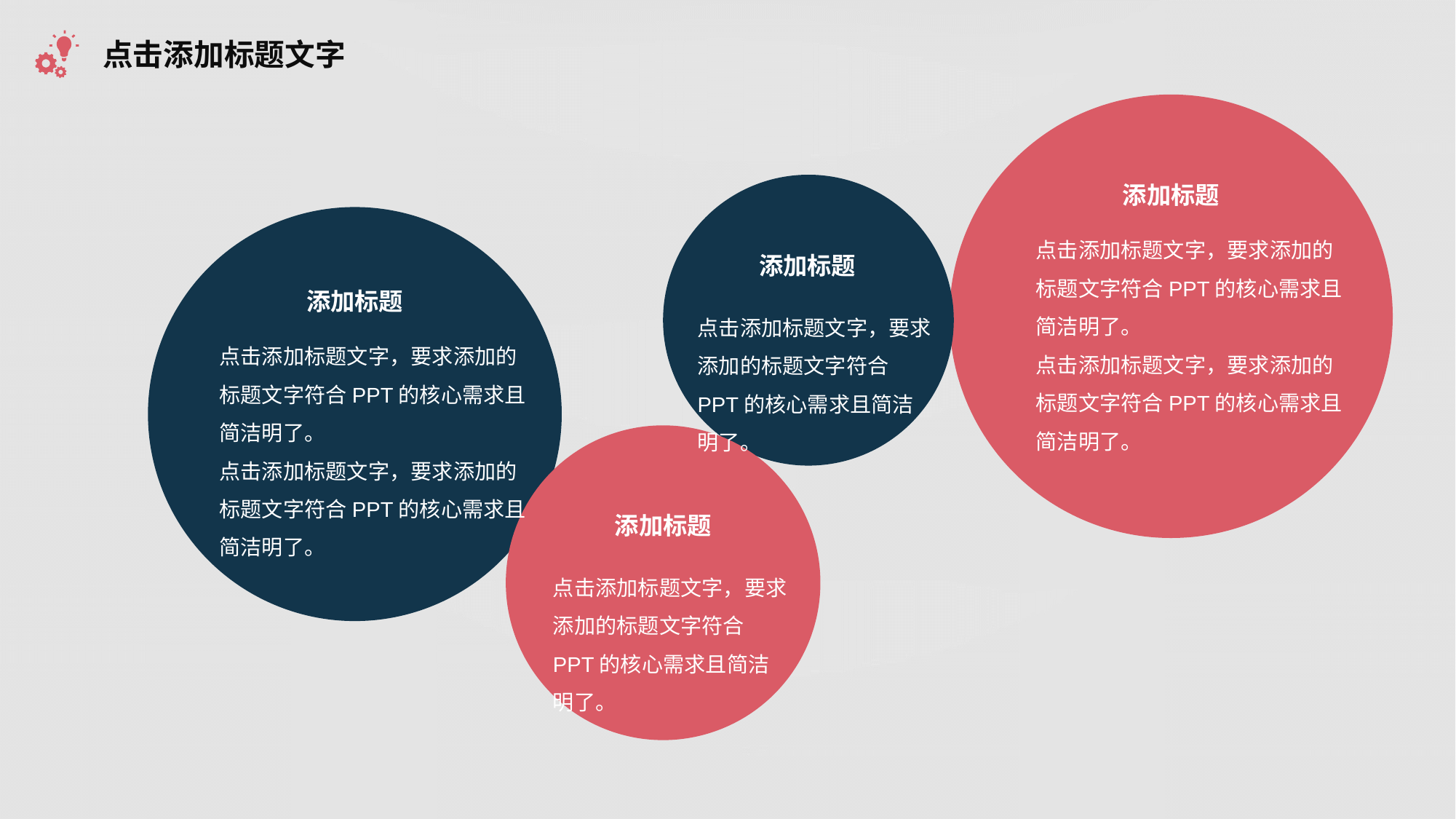

点击添加标题文字

添加标题

点击添加标题文字，要求添加的标题文字符合PPT的核心需求且简洁明了。
点击添加标题文字，要求添加的标题文字符合PPT的核心需求且简洁明了。
添加标题
添加标题
点击添加标题文字，要求添加的标题文字符合PPT的核心需求且简洁明了。
点击添加标题文字，要求添加的标题文字符合PPT的核心需求且简洁明了。
点击添加标题文字，要求添加的标题文字符合PPT的核心需求且简洁明了。

添加标题
点击添加标题文字，要求添加的标题文字符合PPT的核心需求且简洁明了。